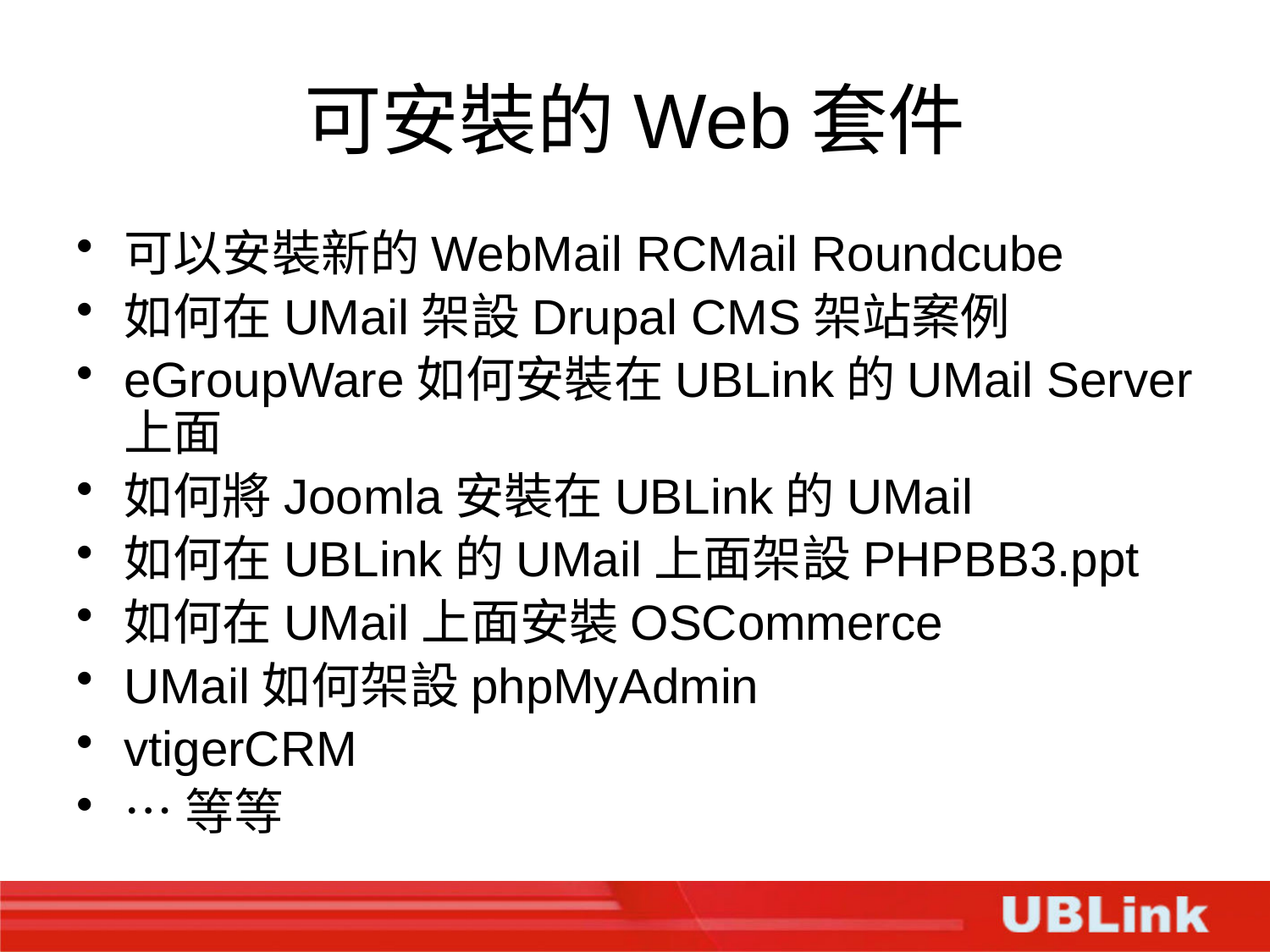

# 可安裝的Web套件
可以安裝新的WebMail RCMail Roundcube
如何在UMail架設Drupal CMS架站案例
eGroupWare如何安裝在UBLink的UMail Server上面
如何將Joomla安裝在UBLink的UMail
如何在UBLink的UMail上面架設PHPBB3.ppt
如何在UMail上面安裝OSCommerce
UMail如何架設phpMyAdmin
vtigerCRM
…等等